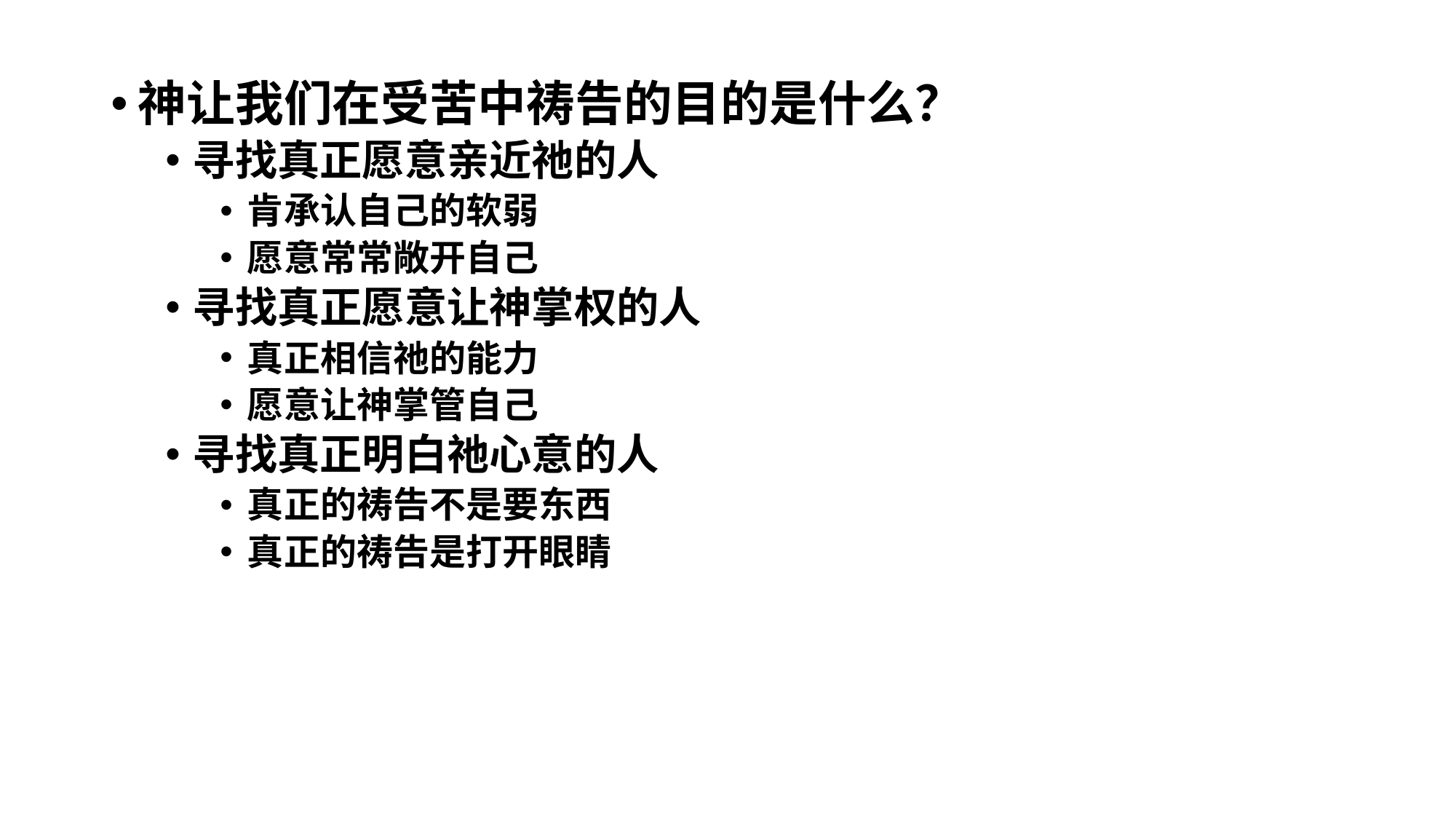

神让我们在受苦中祷告的目的是什么？
寻找真正愿意亲近祂的人
肯承认自己的软弱
愿意常常敞开自己
寻找真正愿意让神掌权的人
真正相信祂的能力
愿意让神掌管自己
寻找真正明白祂心意的人
真正的祷告不是要东西
真正的祷告是打开眼睛